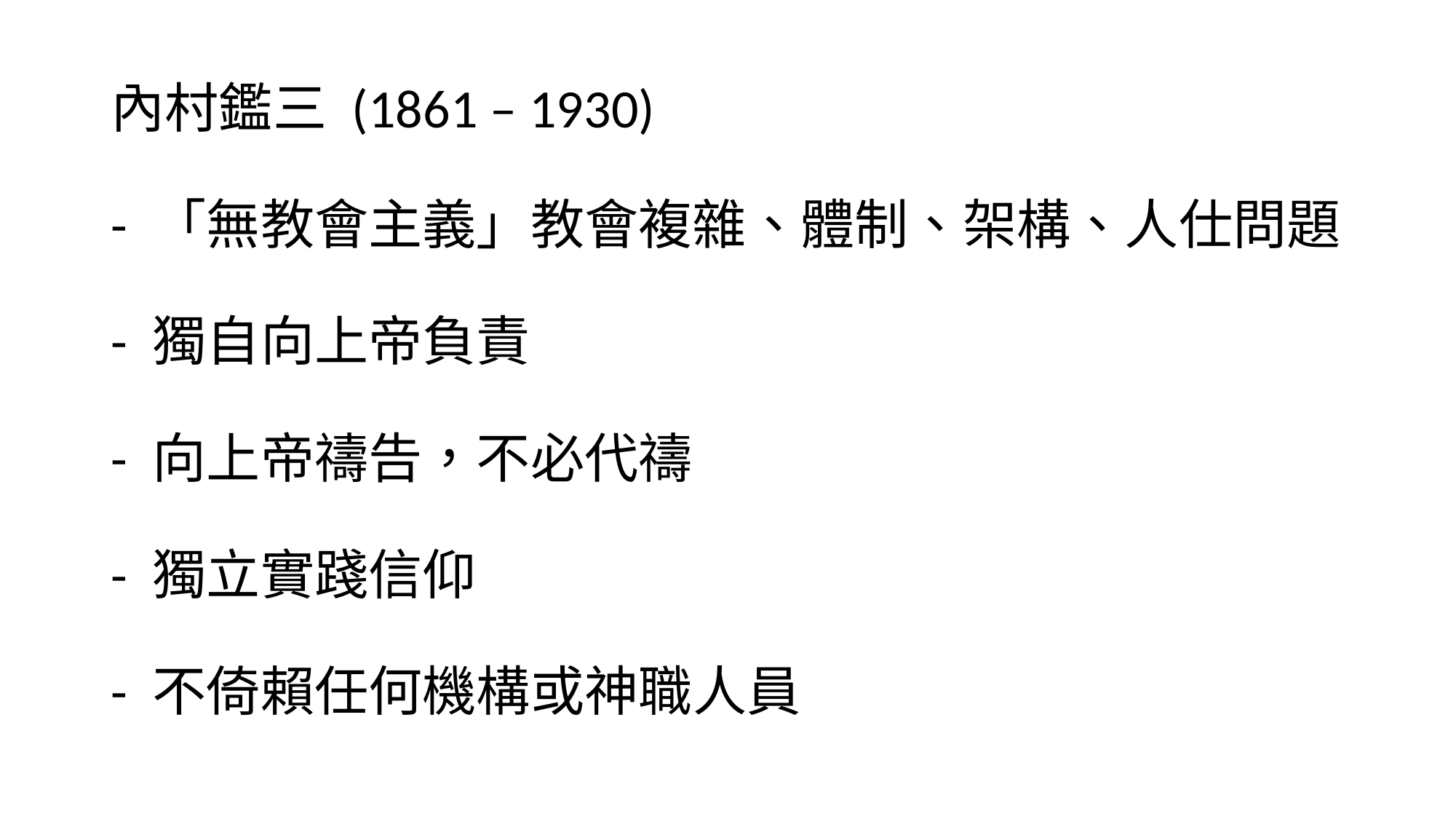

# 內村鑑三 (1861 – 1930) - 「無教會主義」教會複雜、體制、架構、人仕問題 - 獨自向上帝負責 - 向上帝禱告，不必代禱 - 獨立實踐信仰 - 不倚賴任何機構或神職人員